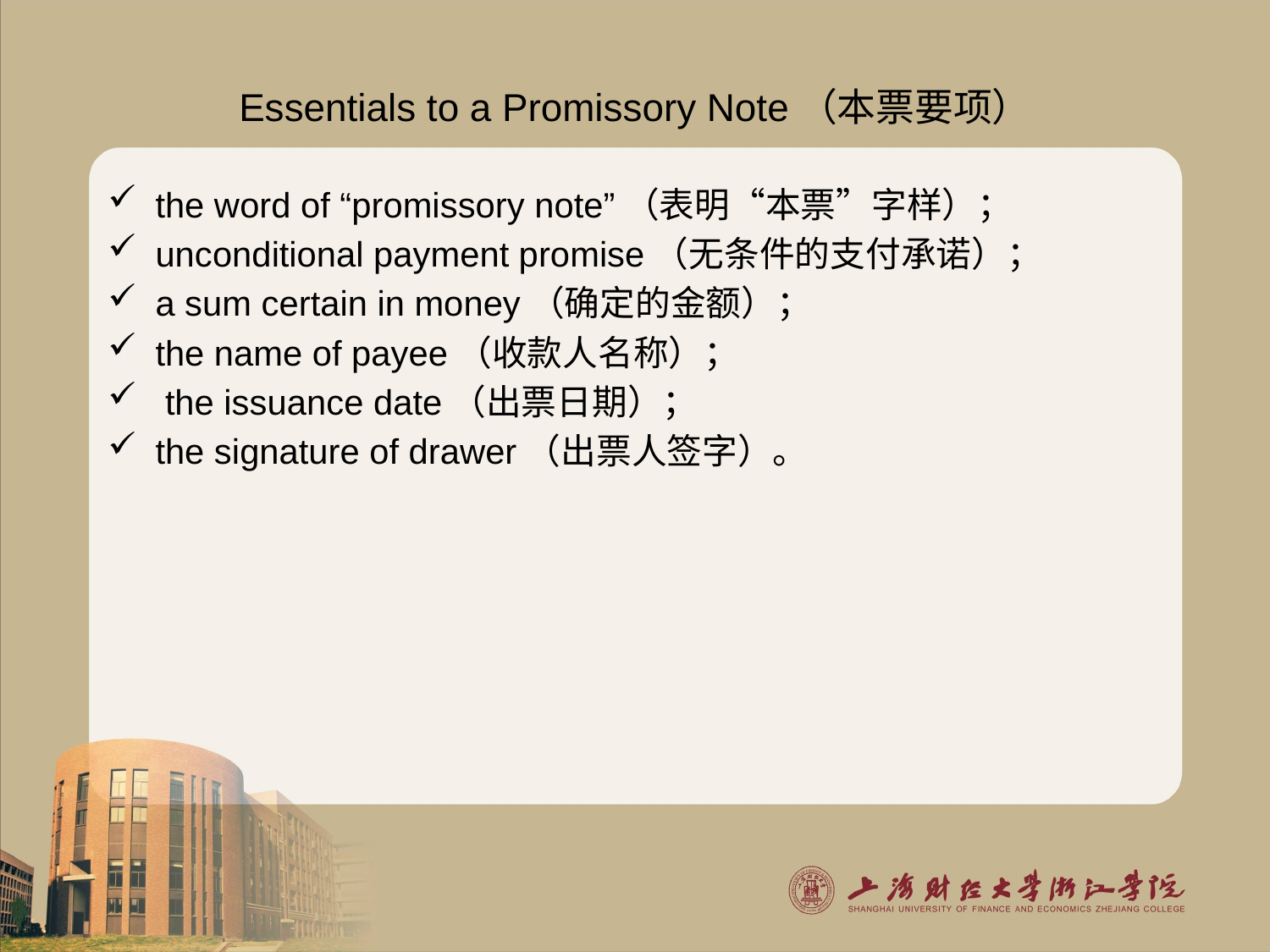

# Essentials to a Promissory Note（本票要项）
the word of “promissory note”（表明“本票”字样）；
unconditional payment promise（无条件的支付承诺）；
a sum certain in money（确定的金额）；
the name of payee（收款人名称）；
 the issuance date（出票日期）；
the signature of drawer（出票人签字）。